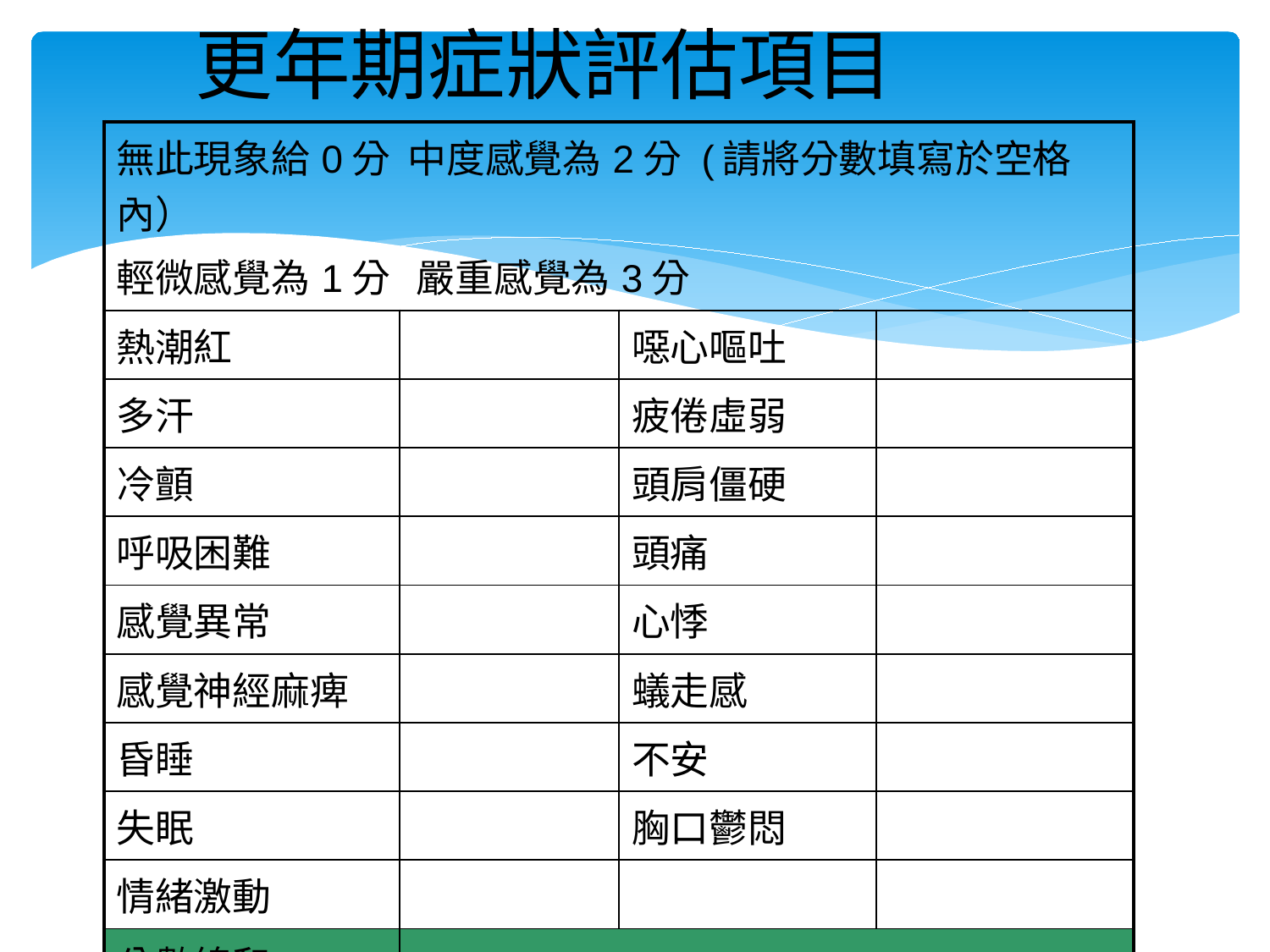

# 更年期症狀評估項目
| 無此現象給0分 中度感覺為2分 (請將分數填寫於空格內） 輕微感覺為1分 嚴重感覺為3分 |  |  |  |
| --- | --- | --- | --- |
| 熱潮紅 |  | 噁心嘔吐 |  |
| 多汗 |  | 疲倦虛弱 |  |
| 冷顫 |  | 頭肩僵硬 |  |
| 呼吸困難 |  | 頭痛 |  |
| 感覺異常 |  | 心悸 |  |
| 感覺神經麻痺 |  | 蟻走感 |  |
| 昏睡 |  | 不安 |  |
| 失眠 |  | 胸口鬱悶 |  |
| 情緒激動 |  |  |  |
| 分數總和 |  |  |  |